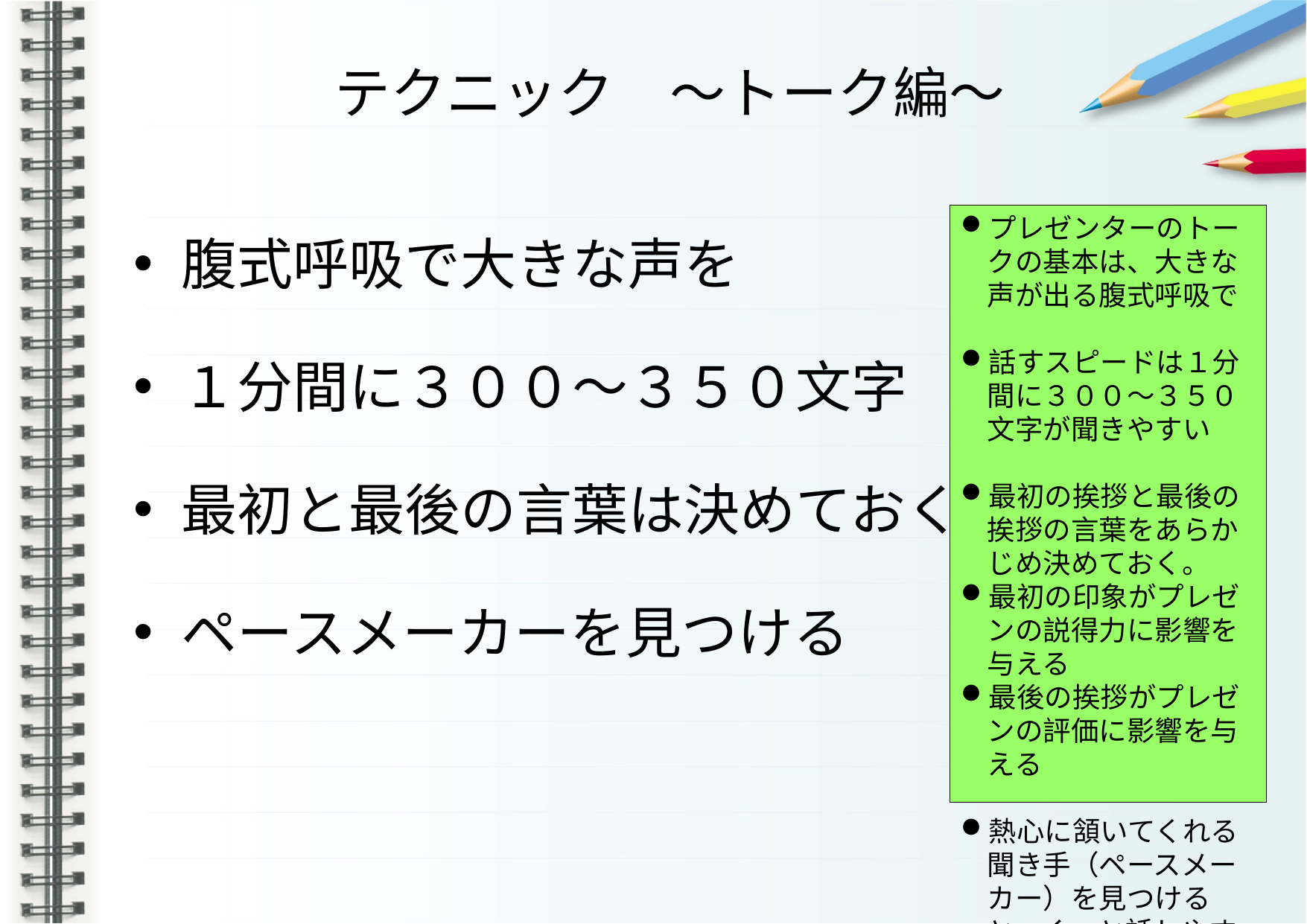

テクニック　～トーク編～
プレゼンターのトークの基本は、大きな声が出る腹式呼吸で

話すスピードは１分間に３００～３５０文字が聞きやすい

最初の挨拶と最後の挨拶の言葉をあらかじめ決めておく。
最初の印象がプレゼンの説得力に影響を与える
最後の挨拶がプレゼンの評価に影響を与える

熱心に頷いてくれる聞き手（ペースメーカー）を見つけると、ぐっと話しやすくなるのでよい
腹式呼吸で大きな声を

１分間に３００～３５０文字

最初と最後の言葉は決めておく

ペースメーカーを見つける